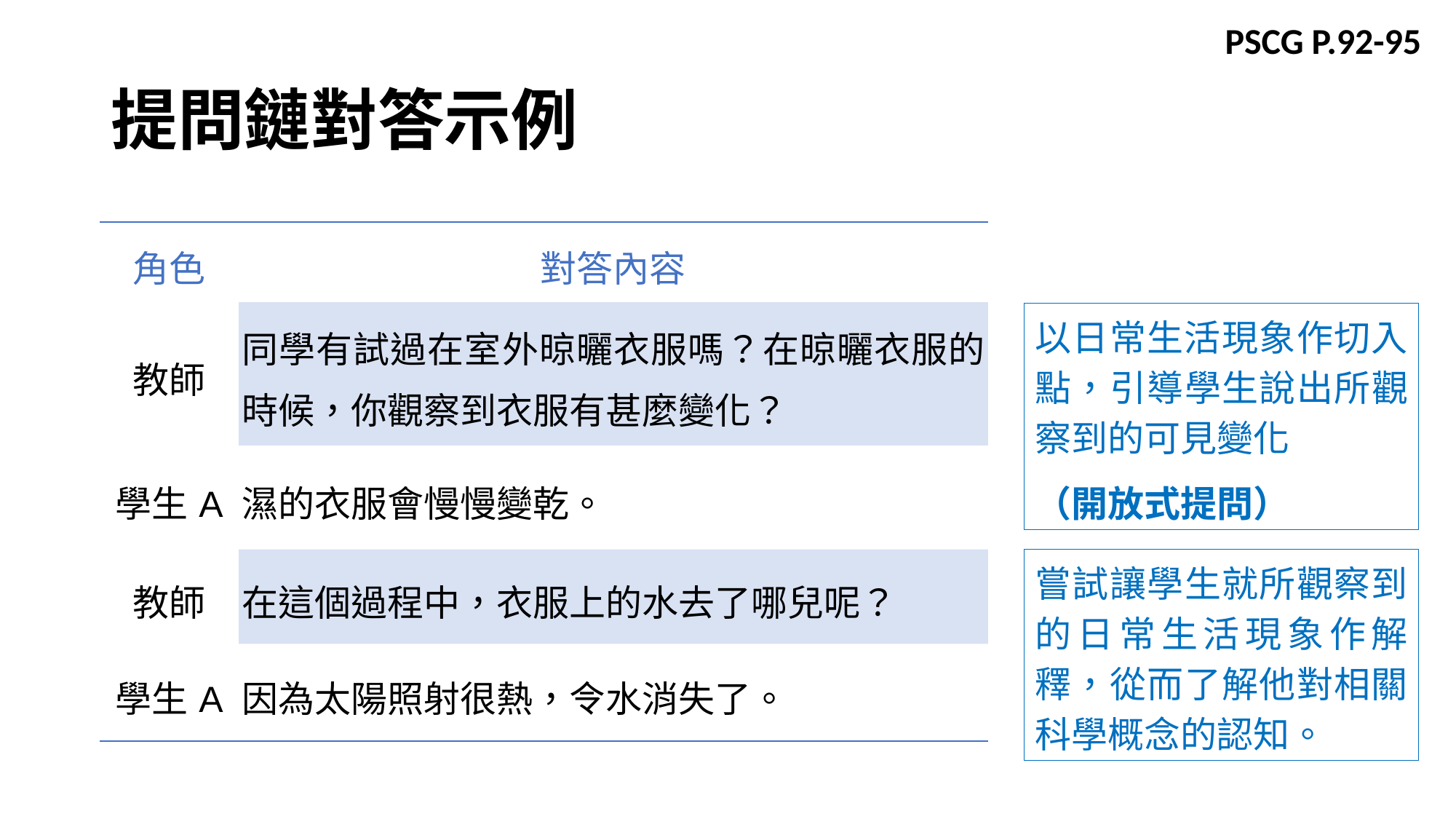

PSCG P.92-95
# 提問鏈對答示例
| 角色 | 對答內容 |
| --- | --- |
| 教師 | 同學有試過在室外晾曬衣服嗎？在晾曬衣服的時候，你觀察到衣服有甚麼變化？ |
| 學生A | 濕的衣服會慢慢變乾。 |
| 教師 | 在這個過程中，衣服上的水去了哪兒呢？ |
| 學生A | 因為太陽照射很熱，令水消失了。 |
以日常生活現象作切入點，引導學生說出所觀察到的可見變化
（開放式提問）
嘗試讓學生就所觀察到的日常生活現象作解釋，從而了解他對相關科學概念的認知。